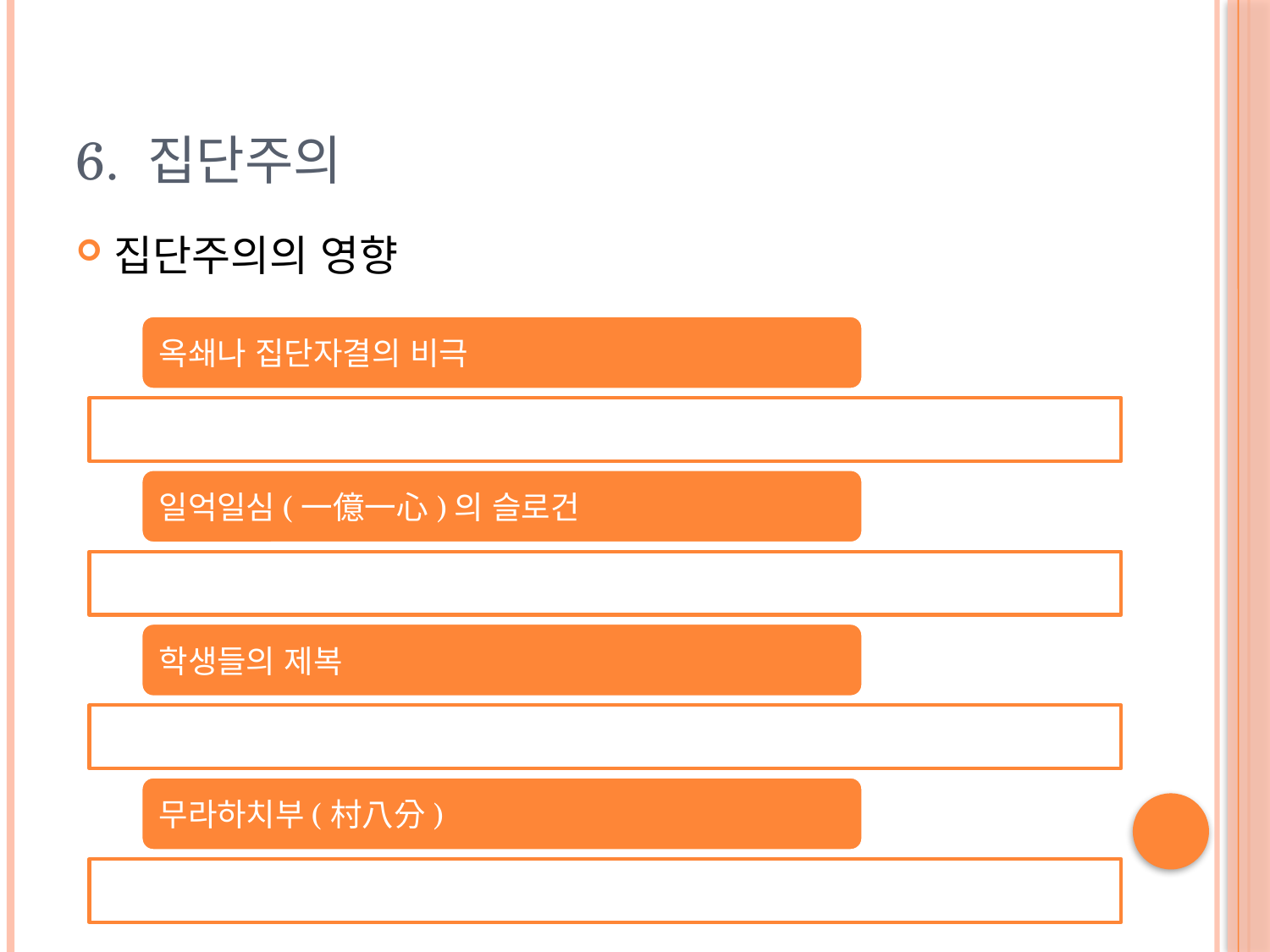

# 6. 집단주의
집단주의의 영향
옥쇄나 집단자결의 비극
학생들의 제복
무라하치부(村八分)
일억일심(一億一心)의 슬로건